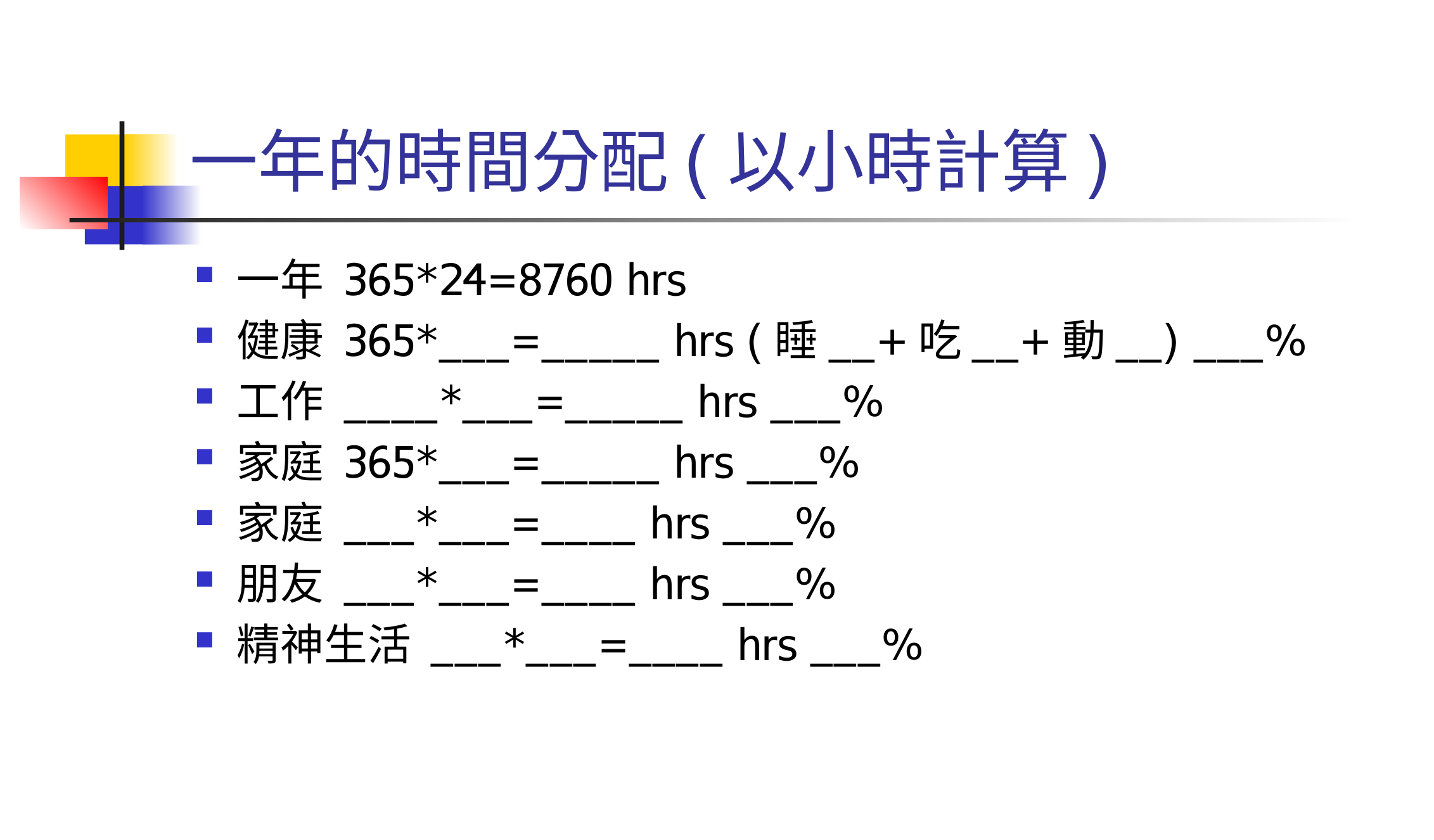

# 一年的時間分配(以小時計算)
一年 365*24=8760 hrs
健康 365*___=_____ hrs (睡__+吃__+動__) ___%
工作 ____*___=_____ hrs ___%
家庭 365*___=_____ hrs ___%
家庭 ___*___=____ hrs ___%
朋友 ___*___=____ hrs ___%
精神生活 ___*___=____ hrs ___%